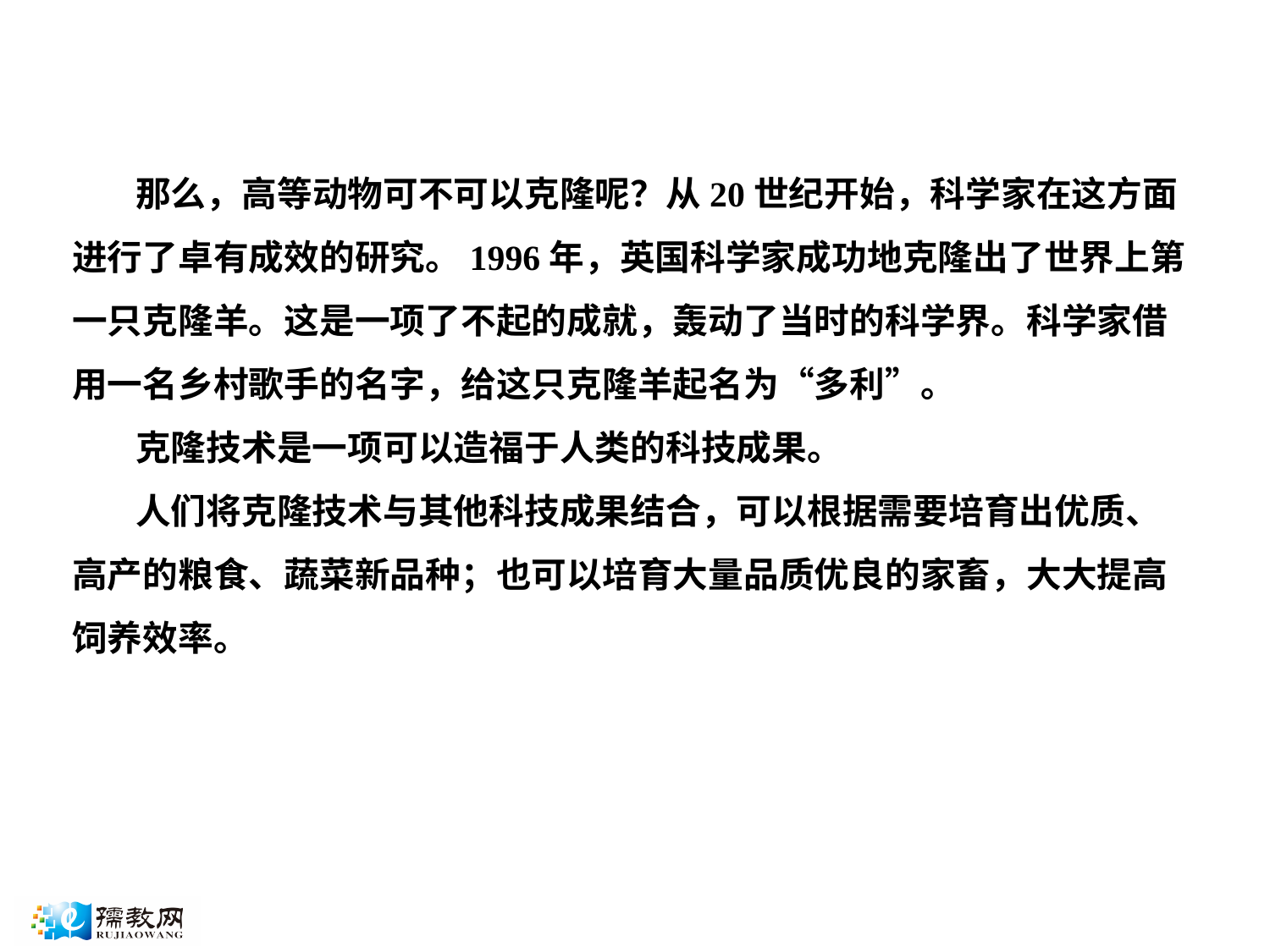

那么，高等动物可不可以克隆呢？从20世纪开始，科学家在这方面进行了卓有成效的研究。1996年，英国科学家成功地克隆出了世界上第一只克隆羊。这是一项了不起的成就，轰动了当时的科学界。科学家借用一名乡村歌手的名字，给这只克隆羊起名为“多利”。
克隆技术是一项可以造福于人类的科技成果。
人们将克隆技术与其他科技成果结合，可以根据需要培育出优质、高产的粮食、蔬菜新品种；也可以培育大量品质优良的家畜，大大提高饲养效率。